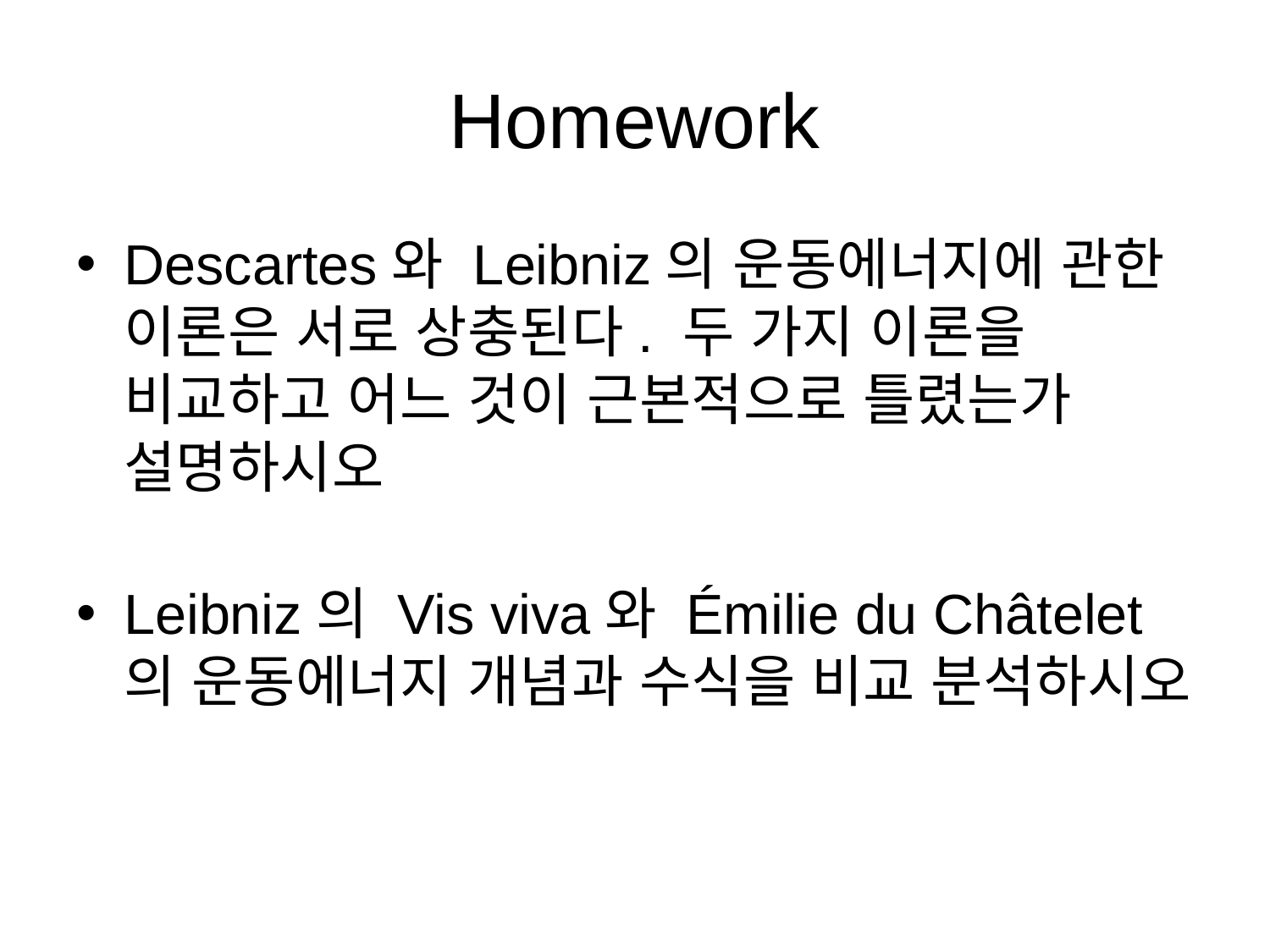

# Homework
Descartes와 Leibniz의 운동에너지에 관한 이론은 서로 상충된다. 두 가지 이론을 비교하고 어느 것이 근본적으로 틀렸는가 설명하시오
Leibniz의 Vis viva와 Émilie du Châtelet 의 운동에너지 개념과 수식을 비교 분석하시오